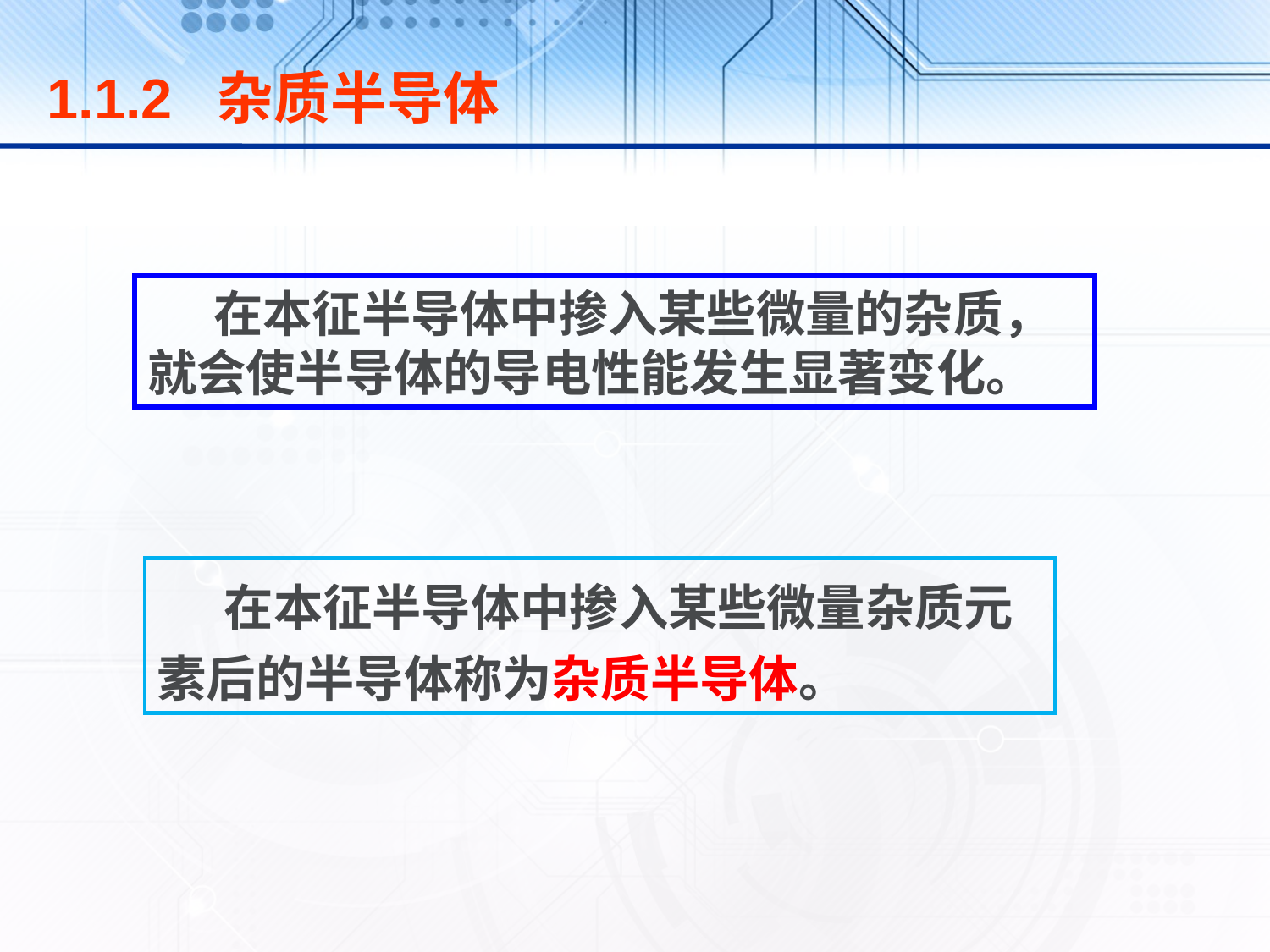

1.1.2  杂质半导体

在本征半导体中掺入某些微量的杂质，就会使半导体的导电性能发生显著变化。
     在本征半导体中掺入某些微量杂质元素后的半导体称为杂质半导体。